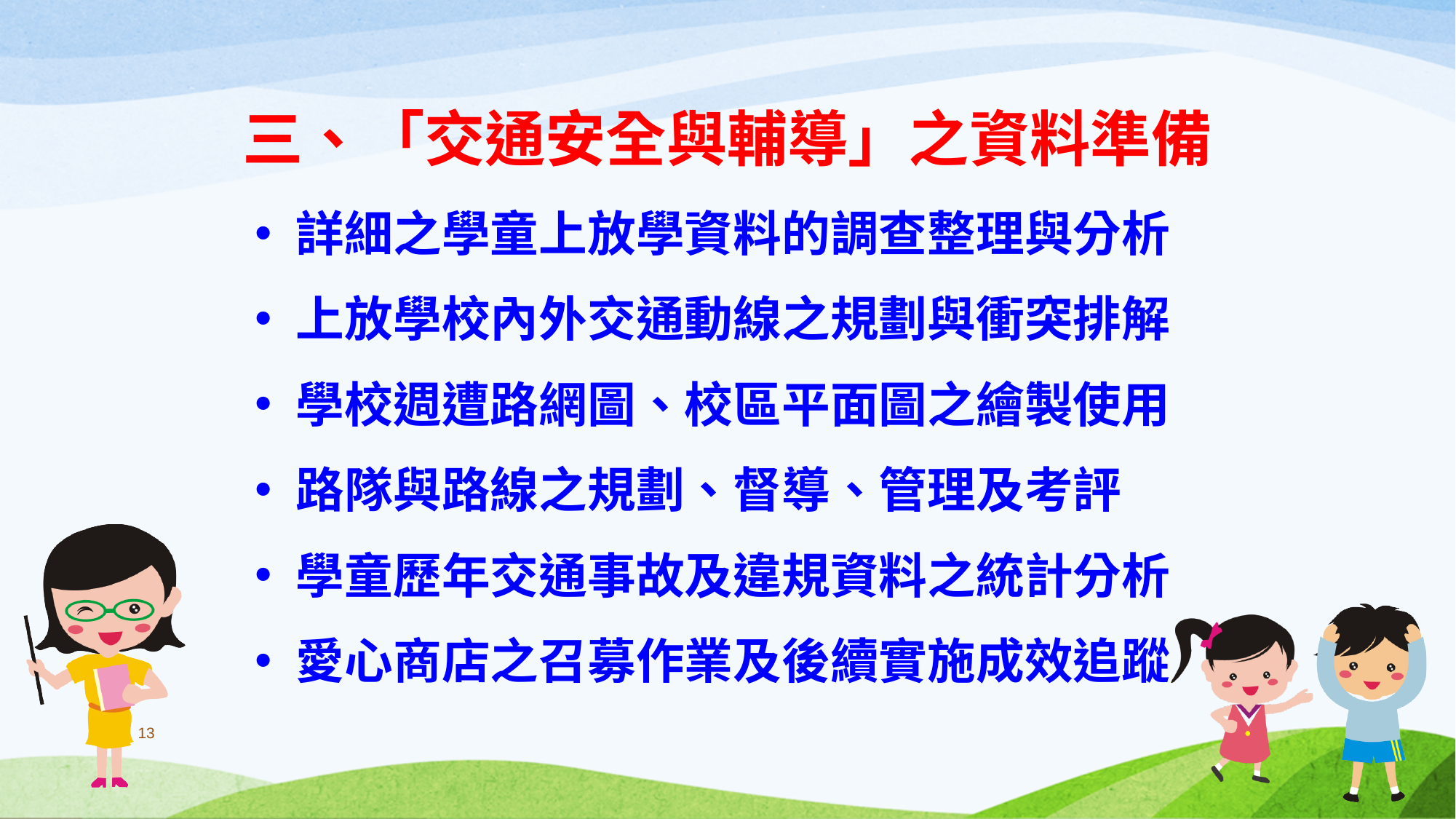

# 三、「交通安全與輔導」之資料準備
詳細之學童上放學資料的調查整理與分析
上放學校內外交通動線之規劃與衝突排解
學校週遭路網圖、校區平面圖之繪製使用
路隊與路線之規劃、督導、管理及考評
學童歷年交通事故及違規資料之統計分析
愛心商店之召募作業及後續實施成效追蹤

13